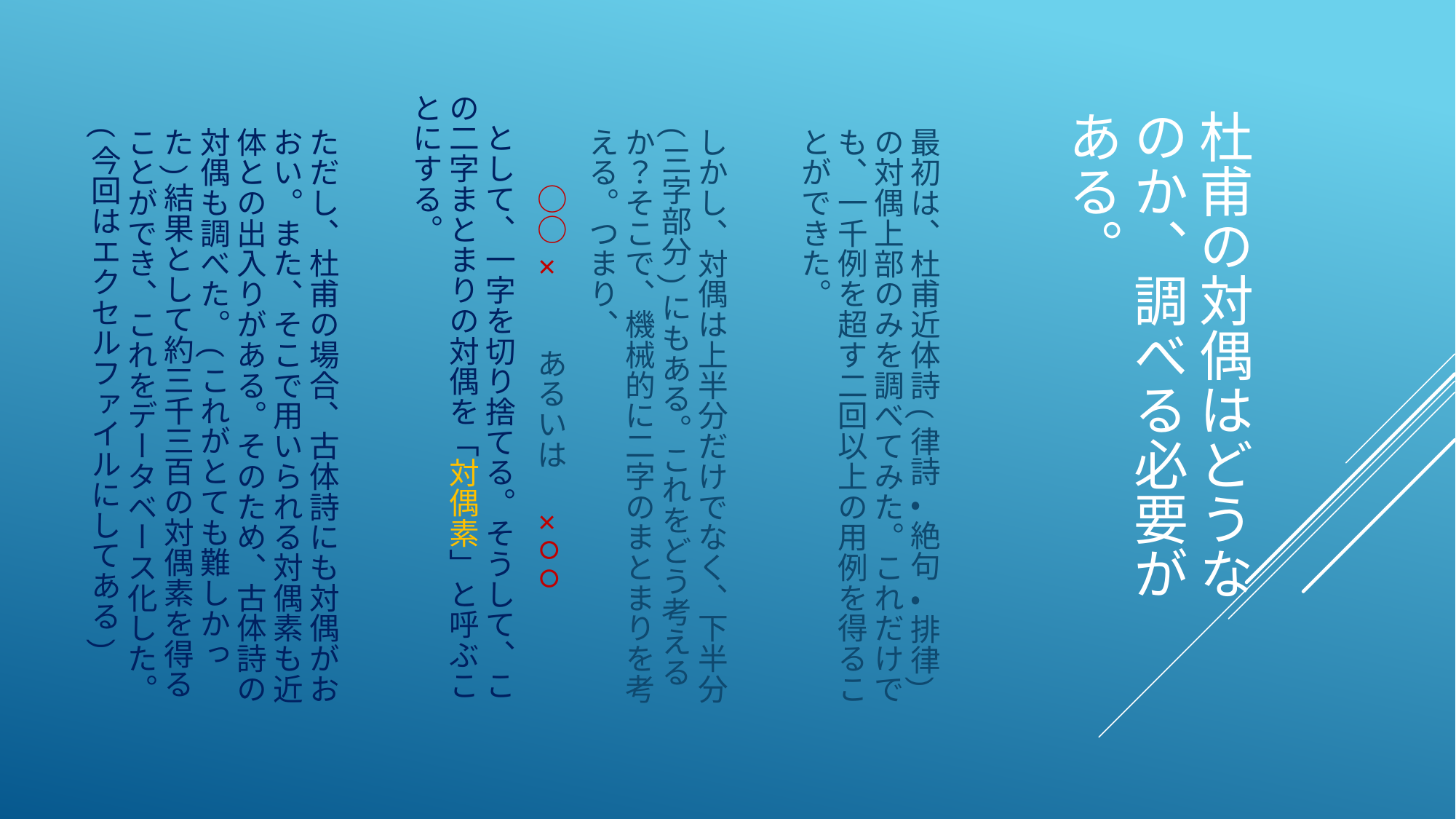

最初は、杜甫近体詩(律詩・絶句・排律)の対偶上部のみを調べてみた。これだけでも、一千例を超す二回以上の用例を得ることができた。

しかし、対偶は上半分だけでなく、下半分(三字部分)にもある。これをどう考えるか？そこで、機械的に二字のまとまりを考える。つまり、
　　　○○×　　あるいは　×○○
　として、一字を切り捨てる。そうして、この二字まとまりの対偶を「対偶素」と呼ぶことにする。

ただし、杜甫の場合、古体詩にも対偶がおおい。また、そこで用いられる対偶素も近体との出入りがある。そのため、古体詩の対偶も調べた。(これがとても難しかった)結果として約三千三百の対偶素を得ることができ、これをデータベース化した。(今回はエクセルファイルにしてある)
# 杜甫の対偶はどうなのか、調べる必要がある。